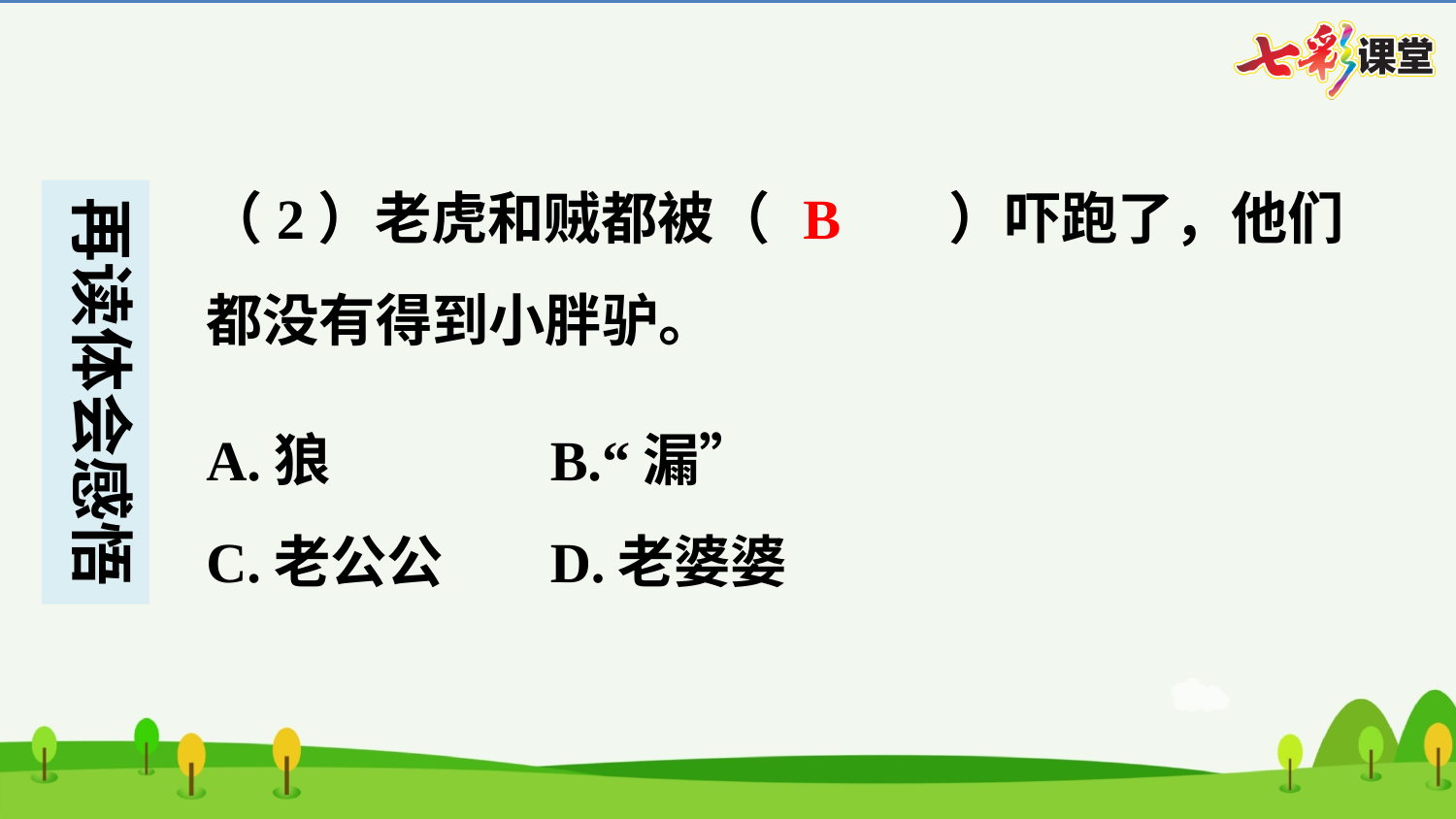

B
（2）老虎和贼都被（　B　）吓跑了，他们都没有得到小胖驴。
| A.狼 | B.“漏” |
| --- | --- |
| C.老公公 | D.老婆婆 |